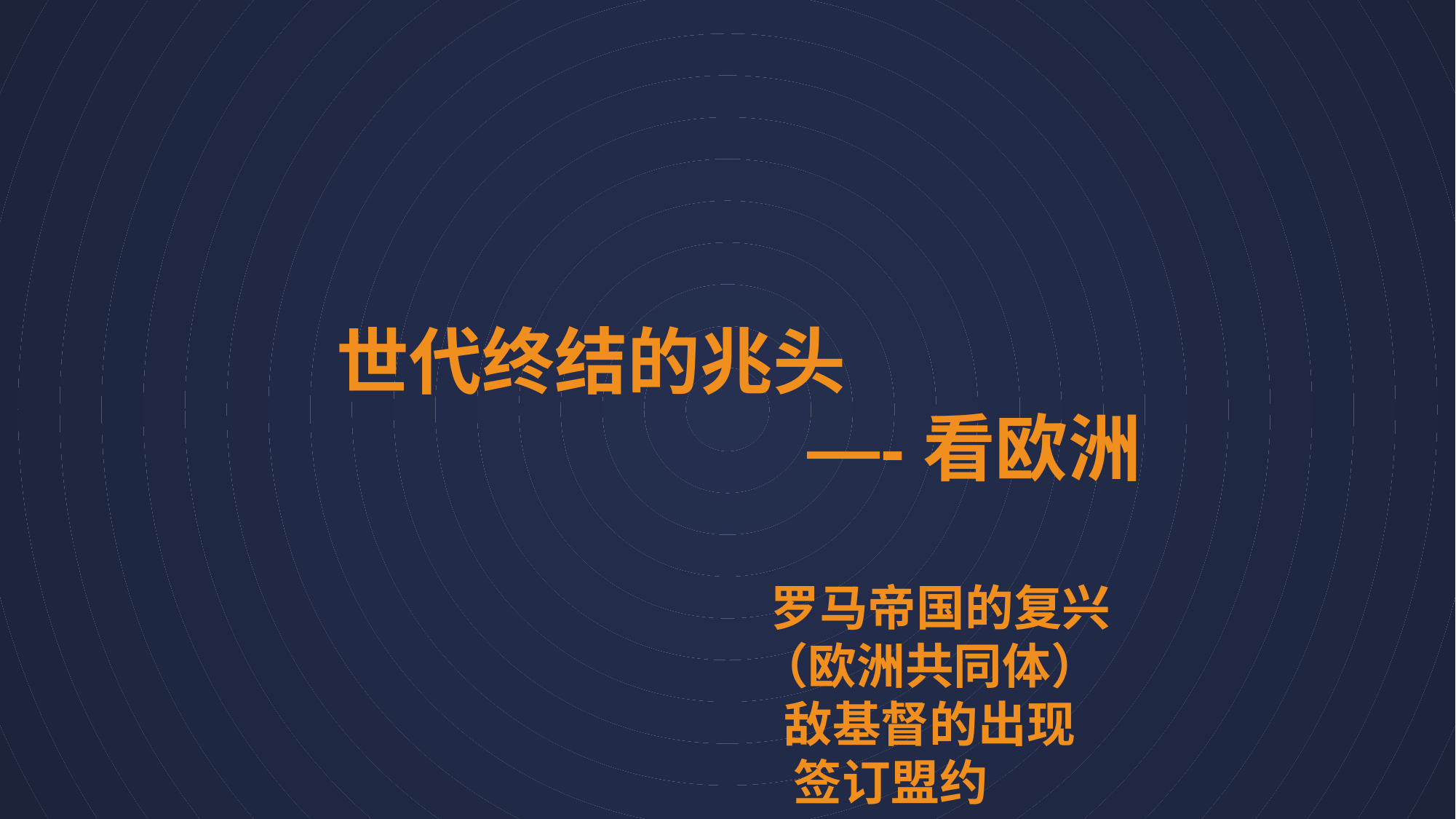

世代终结的兆头
                                      —-看欧洲

                                                              罗马帝国的复兴
                                                            （欧洲共同体）
                                                            敌基督的出现
                                                     签订盟约